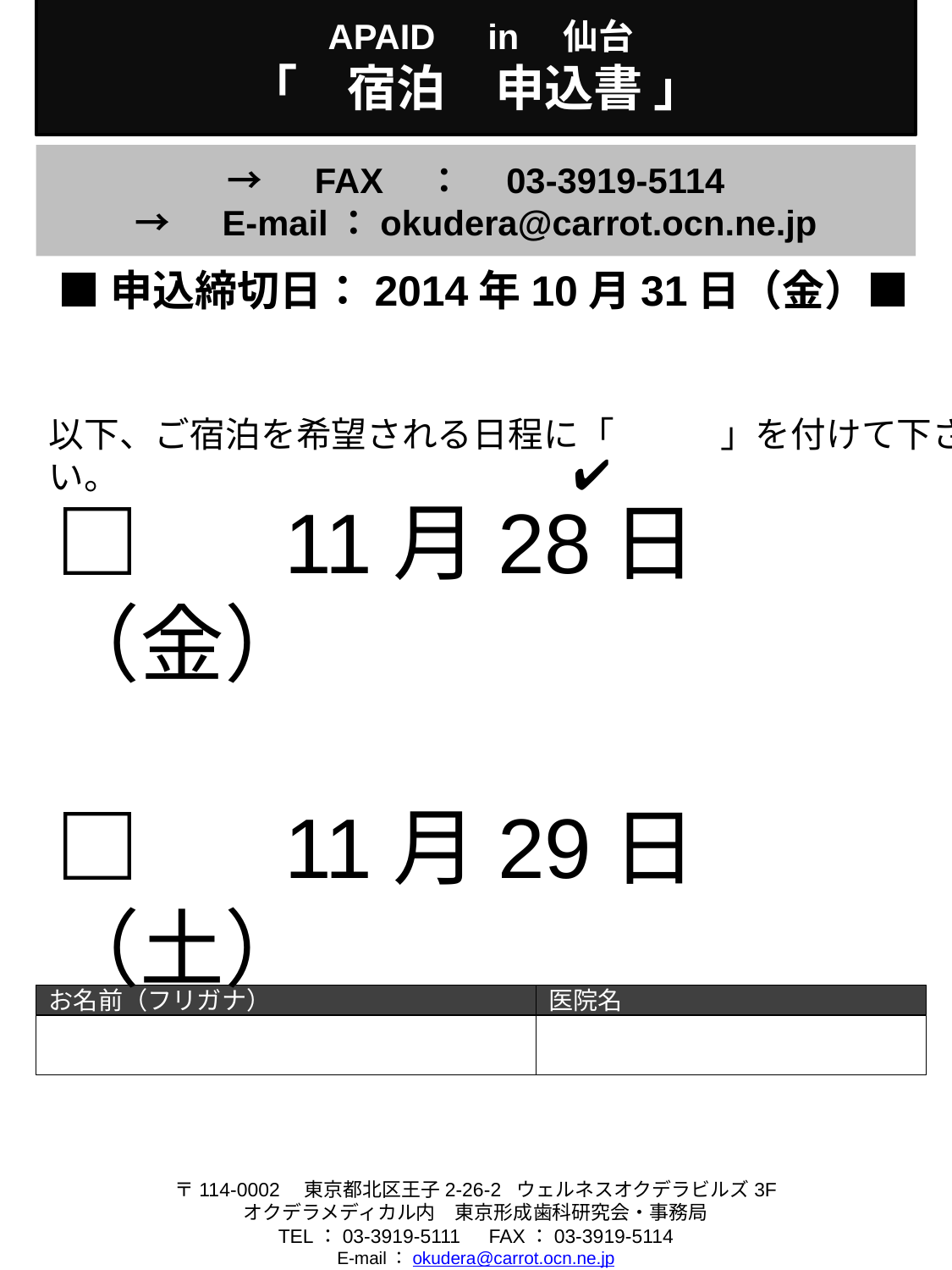

APAID　in　仙台
「　宿泊　申込書 」

→　FAX　：　03-3919-5114
→　E-mail：okudera@carrot.ocn.ne.jp

■申込締切日：2014年10月31日（金）■

以下、ご宿泊を希望される日程に「　　　」を付けて下さい。

　✔
□　 11月28日（金）

□　 11月29日（土）

お名前（フリガナ）
医院名

〒114-0002　東京都北区王子2-26-2　ウェルネスオクデラビルズ3F
オクデラメディカル内　東京形成歯科研究会・事務局
TEL：03-3919-5111　　FAX：03-3919-5114
E-mail：okudera@carrot.ocn.ne.jp